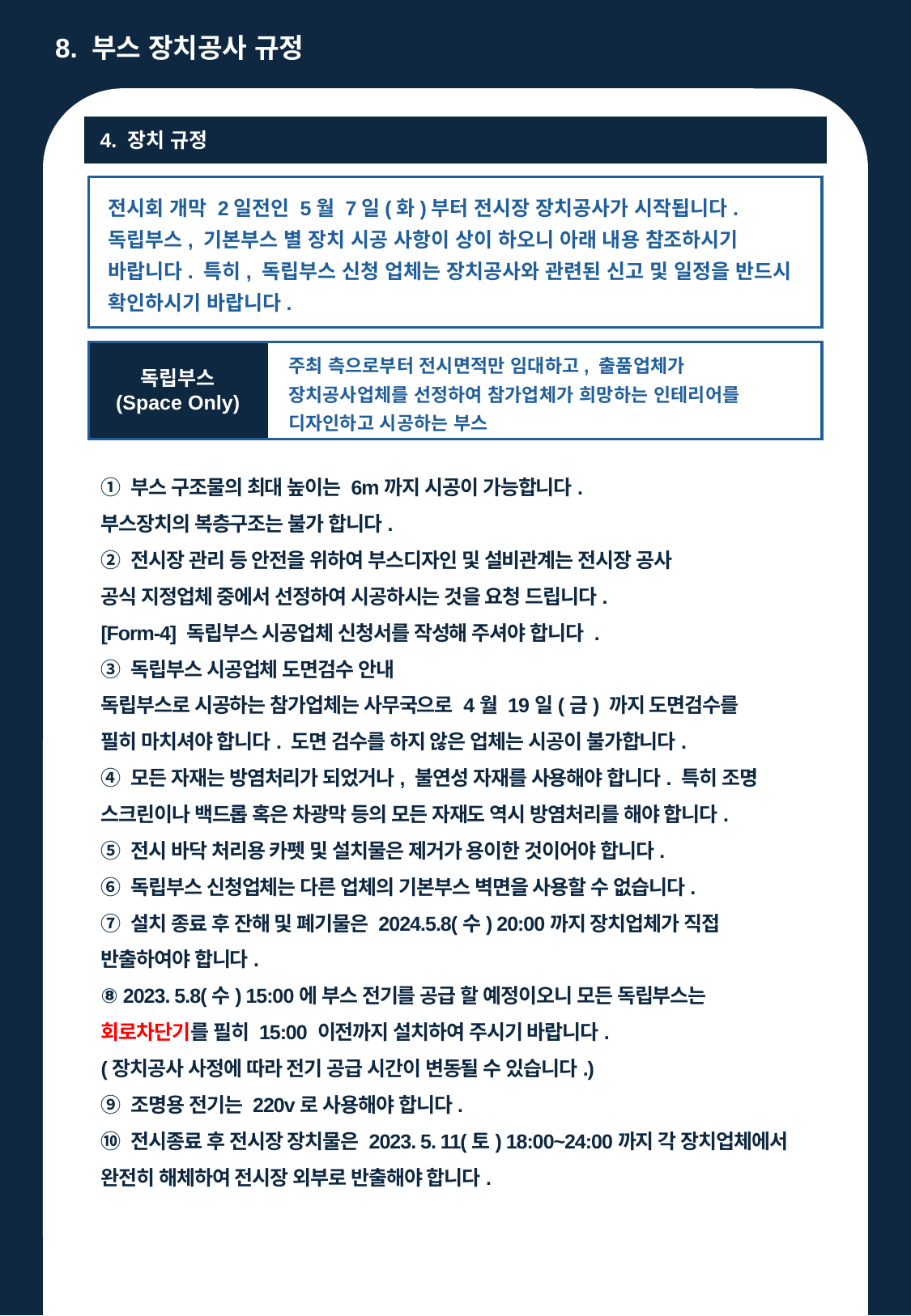

8. 부스 장치공사 규정

4. 장치 규정

전시회 개막 2일전인 5월 7일(화)부터 전시장 장치공사가 시작됩니다. 독립부스, 기본부스 별 장치 시공 사항이 상이 하오니 아래 내용 참조하시기 바랍니다. 특히, 독립부스 신청 업체는 장치공사와 관련된 신고 및 일정을 반드시 확인하시기 바랍니다.

주최 측으로부터 전시면적만 임대하고, 출품업체가
장치공사업체를 선정하여 참가업체가 희망하는 인테리어를
디자인하고 시공하는 부스
독립부스
(Space Only)
① 부스 구조물의 최대 높이는 6m까지 시공이 가능합니다.
부스장치의 복층구조는 불가 합니다.
② 전시장 관리 등 안전을 위하여 부스디자인 및 설비관계는 전시장 공사
공식 지정업체 중에서 선정하여 시공하시는 것을 요청 드립니다.
[Form-4] 독립부스 시공업체 신청서를 작성해 주셔야 합니다 .
③ 독립부스 시공업체 도면검수 안내
독립부스로 시공하는 참가업체는 사무국으로 4월 19일(금) 까지 도면검수를
필히 마치셔야 합니다. 도면 검수를 하지 않은 업체는 시공이 불가합니다.
④ 모든 자재는 방염처리가 되었거나, 불연성 자재를 사용해야 합니다. 특히 조명
스크린이나 백드롭 혹은 차광막 등의 모든 자재도 역시 방염처리를 해야 합니다.
⑤ 전시 바닥 처리용 카펫 및 설치물은 제거가 용이한 것이어야 합니다.
⑥ 독립부스 신청업체는 다른 업체의 기본부스 벽면을 사용할 수 없습니다.
⑦ 설치 종료 후 잔해 및 폐기물은 2024.5.8(수) 20:00까지 장치업체가 직접
반출하여야 합니다.
⑧ 2023. 5.8(수) 15:00에 부스 전기를 공급 할 예정이오니 모든 독립부스는
회로차단기를 필히 15:00 이전까지 설치하여 주시기 바랍니다.
(장치공사 사정에 따라 전기 공급 시간이 변동될 수 있습니다.)
⑨ 조명용 전기는 220v로 사용해야 합니다.
⑩ 전시종료 후 전시장 장치물은 2023. 5. 11(토) 18:00~24:00까지 각 장치업체에서 완전히 해체하여 전시장 외부로 반출해야 합니다.